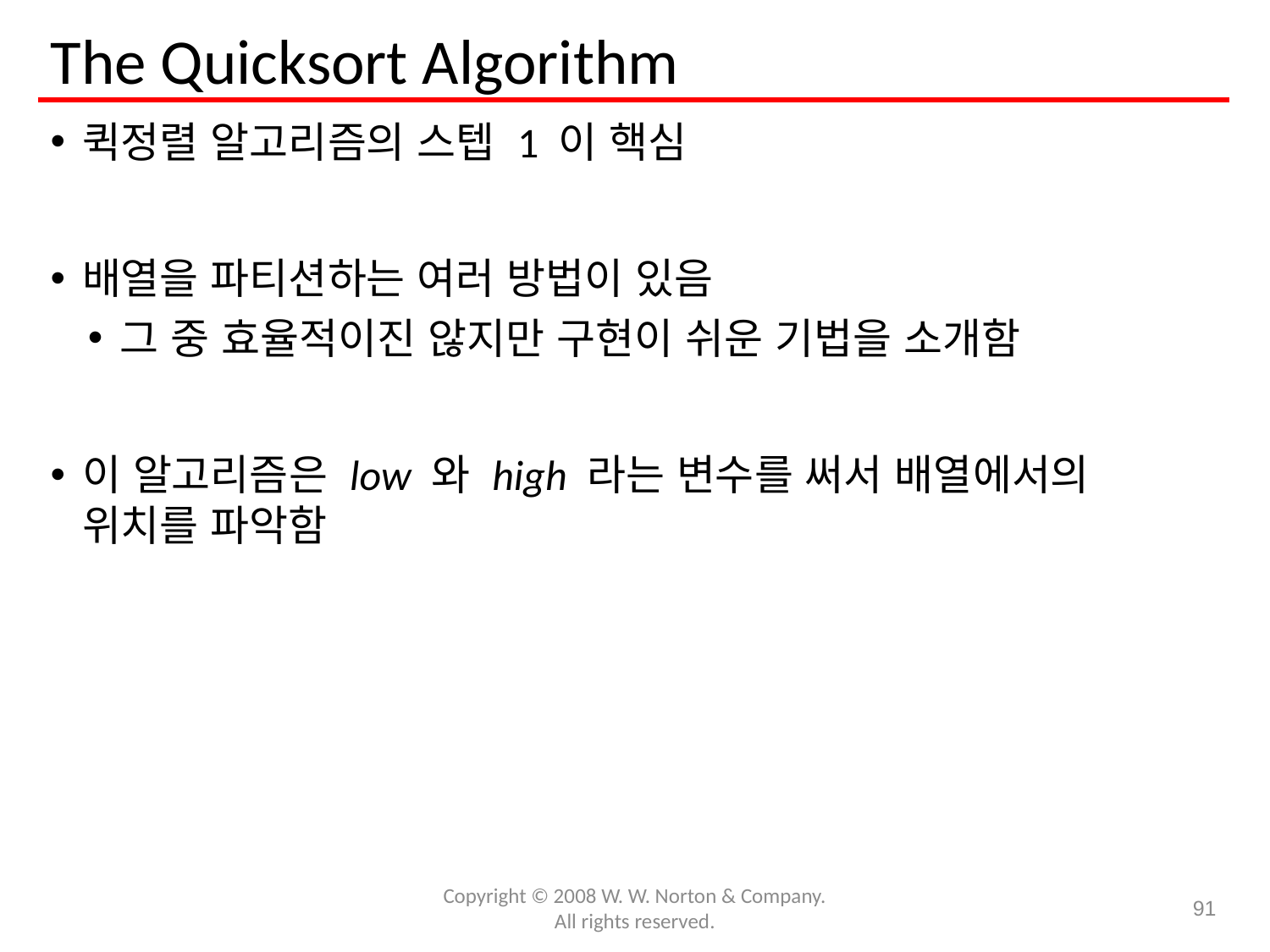

# The Quicksort Algorithm
퀵정렬 알고리즘의 스텝 1 이 핵심

배열을 파티션하는 여러 방법이 있음
그 중 효율적이진 않지만 구현이 쉬운 기법을 소개함

이 알고리즘은 low 와 high 라는 변수를 써서 배열에서의 위치를 파악함
Copyright © 2008 W. W. Norton & Company.
All rights reserved.
91